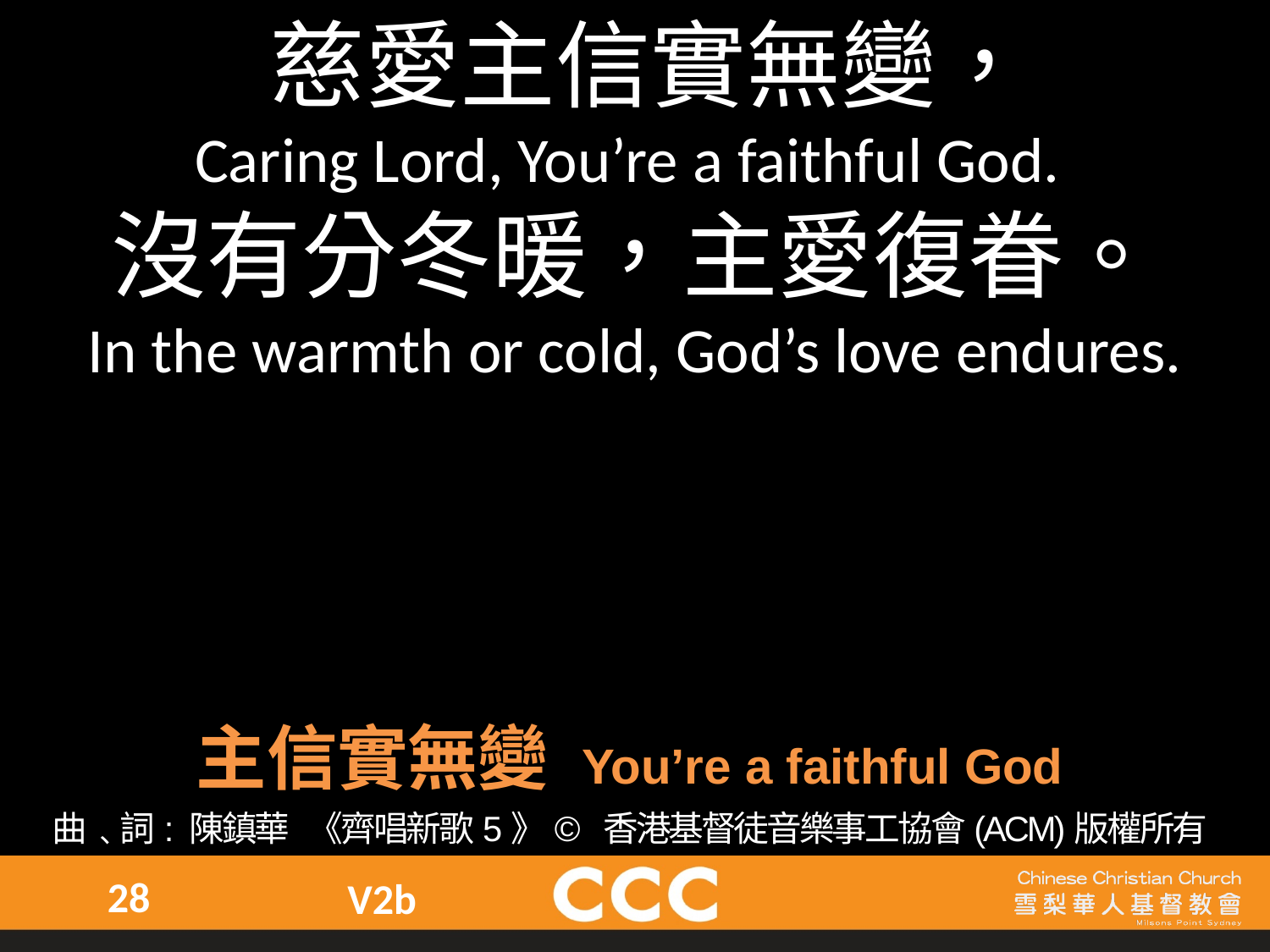

來慈愛主信實無變，
Caring Lord, You’re a faithful God.
沒有分冬暖，主愛復眷。
In the warmth or cold, God’s love endures.
主信實無變 You’re a faithful God
曲﹑詞: 陳鎮華    《齊唱新歌5》©  香港基督徒音樂事工協會(ACM)版權所有
28
V2b